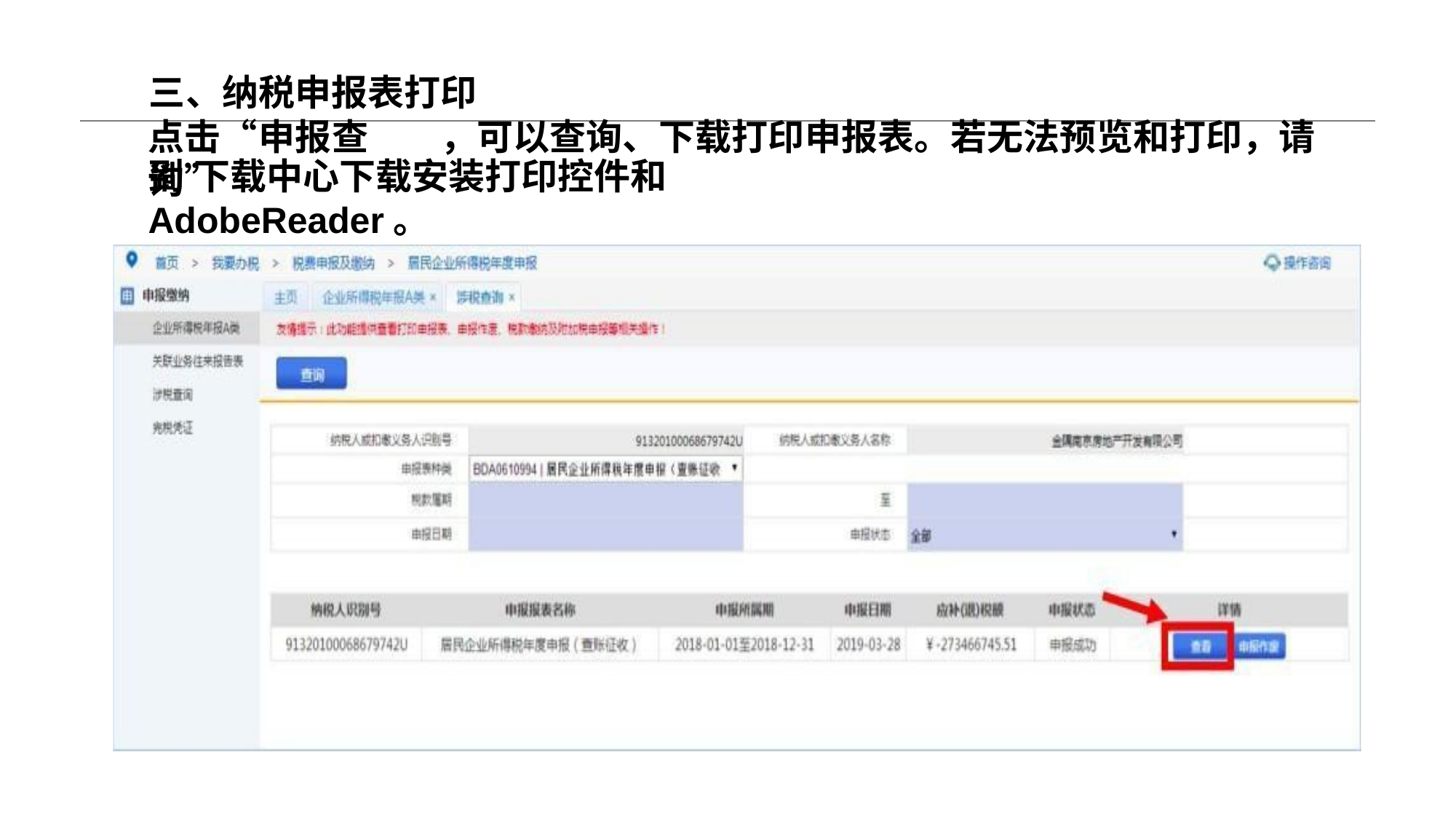

三、纳税申报表打印
点击“	申报查询”
，可以查询、下载打印申报表。若无法预览和打印，请

到 下载中心下载安装打印控件和AdobeReader。